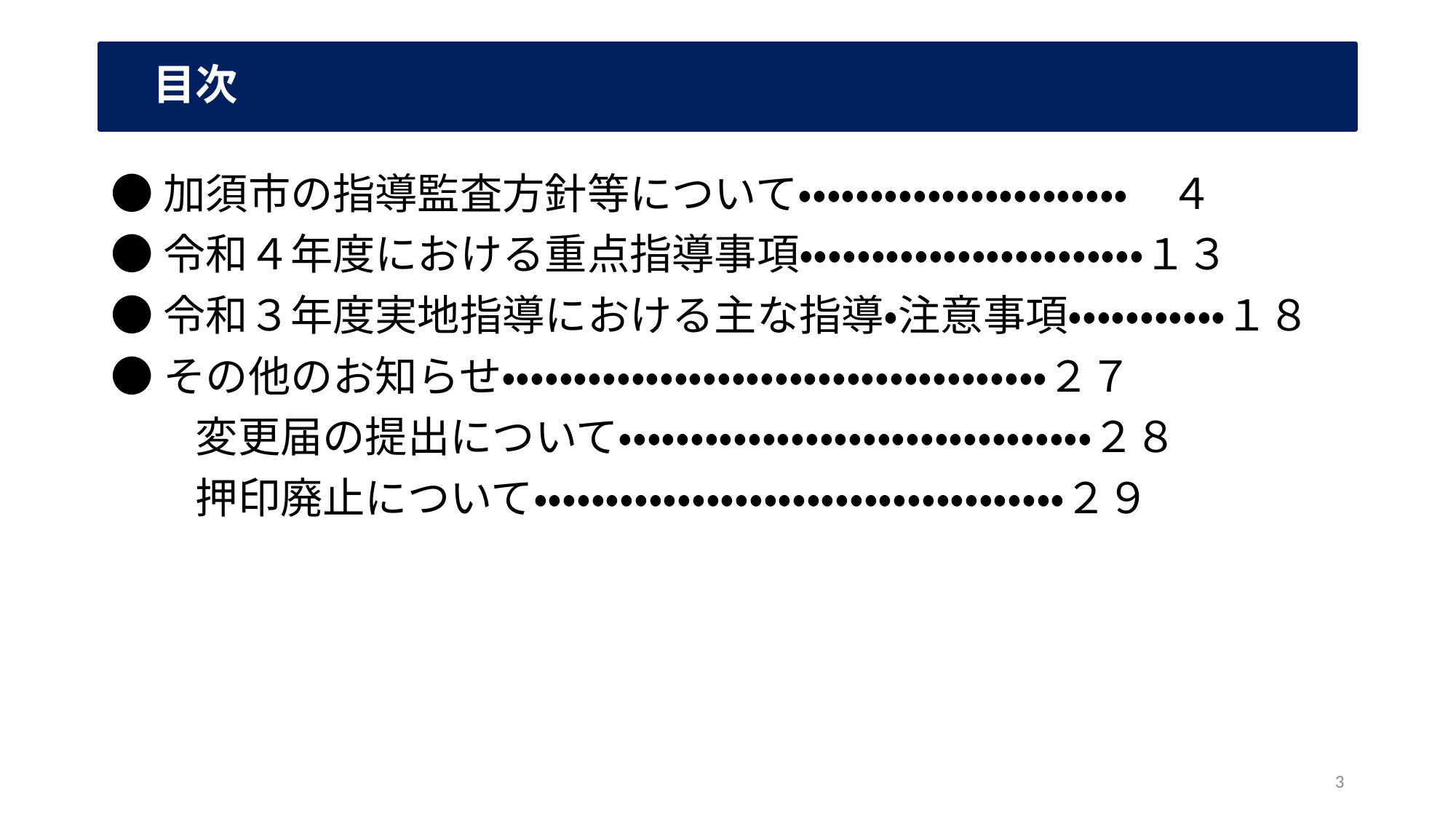

# 目次
●加須市の指導監査方針等について・・・・・・・・・・・・・・・・・・・・・・・　４
●令和４年度における重点指導事項・・・・・・・・・・・・・・・・・・・・・・・・１３
●令和３年度実地指導における主な指導・注意事項・・・・・・・・・・・１８
●その他のお知らせ・・・・・・・・・・・・・・・・・・・・・・・・・・・・・・・・・・・・・・２７
　　変更届の提出について・・・・・・・・・・・・・・・・・・・・・・・・・・・・・・・・・２８
　　押印廃止について・・・・・・・・・・・・・・・・・・・・・・・・・・・・・・・・・・・・・２９
3